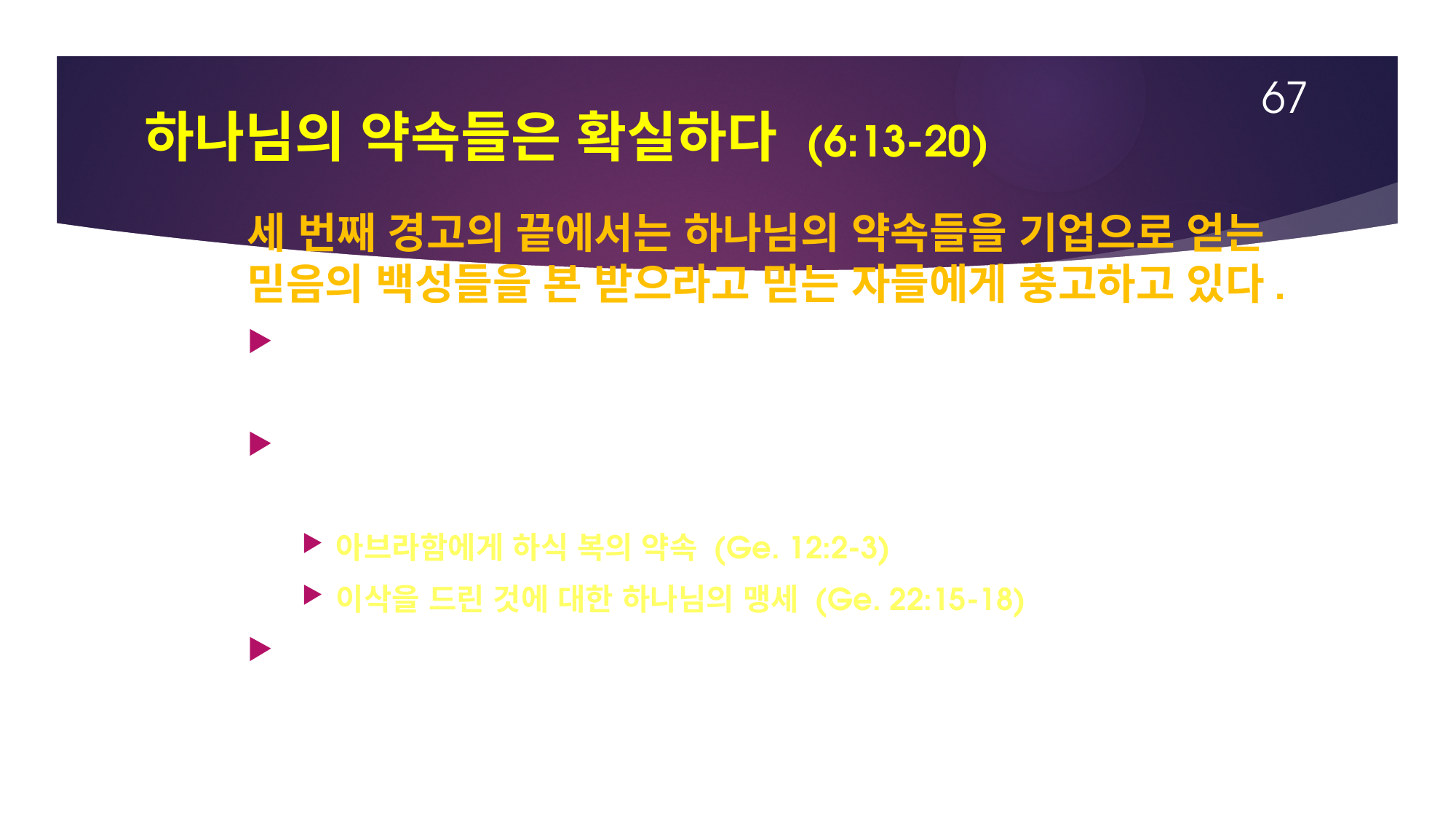

67
# 하나님의 약속들은 확실하다 (6:13-20)
세 번째 경고의 끝에서는 하나님의 약속들을 기업으로 얻는 믿음의 백성들을 본 받으라고 믿는 자들에게 충고하고 있다.
하나님의 약속들은 침범될 수 없는 그분 자신의 성품에 근거하여 확립되었기 때문에 확실한 것이다.
하나님의 성품이 변치 않으심은 변치 않은 두 가지를 근거하여 볼 수 있다:
아브라함에게 하식 복의 약속 (Ge. 12:2-3)
이삭을 드린 것에 대한 하나님의 맹세 (Ge. 22:15-18)
이러므로 믿는 자들은 하나님의 변치 않으시는 성품으로 하늘의 지성소에 들어가신 위대한 대제사장 예수께 닻을 내려 소망의 굳건함을 가질 수 있는 것이다!